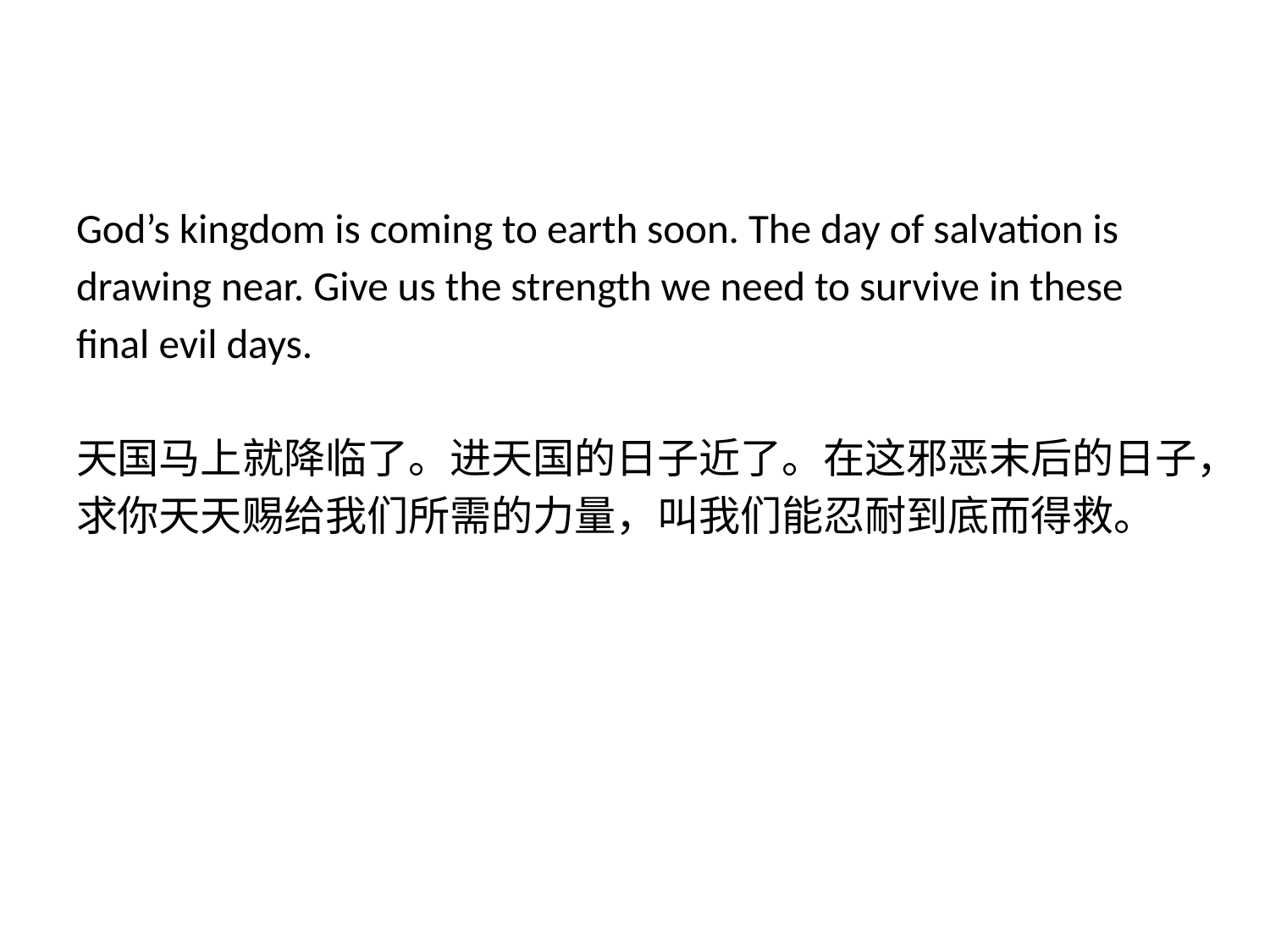

# God’s kingdom is coming to earth soon. The day of salvation is drawing near. Give us the strength we need to survive in these final evil days. 天国马上就降临了。进天国的日子近了。在这邪恶末后的日子，求你天天赐给我们所需的力量，叫我们能忍耐到底而得救。